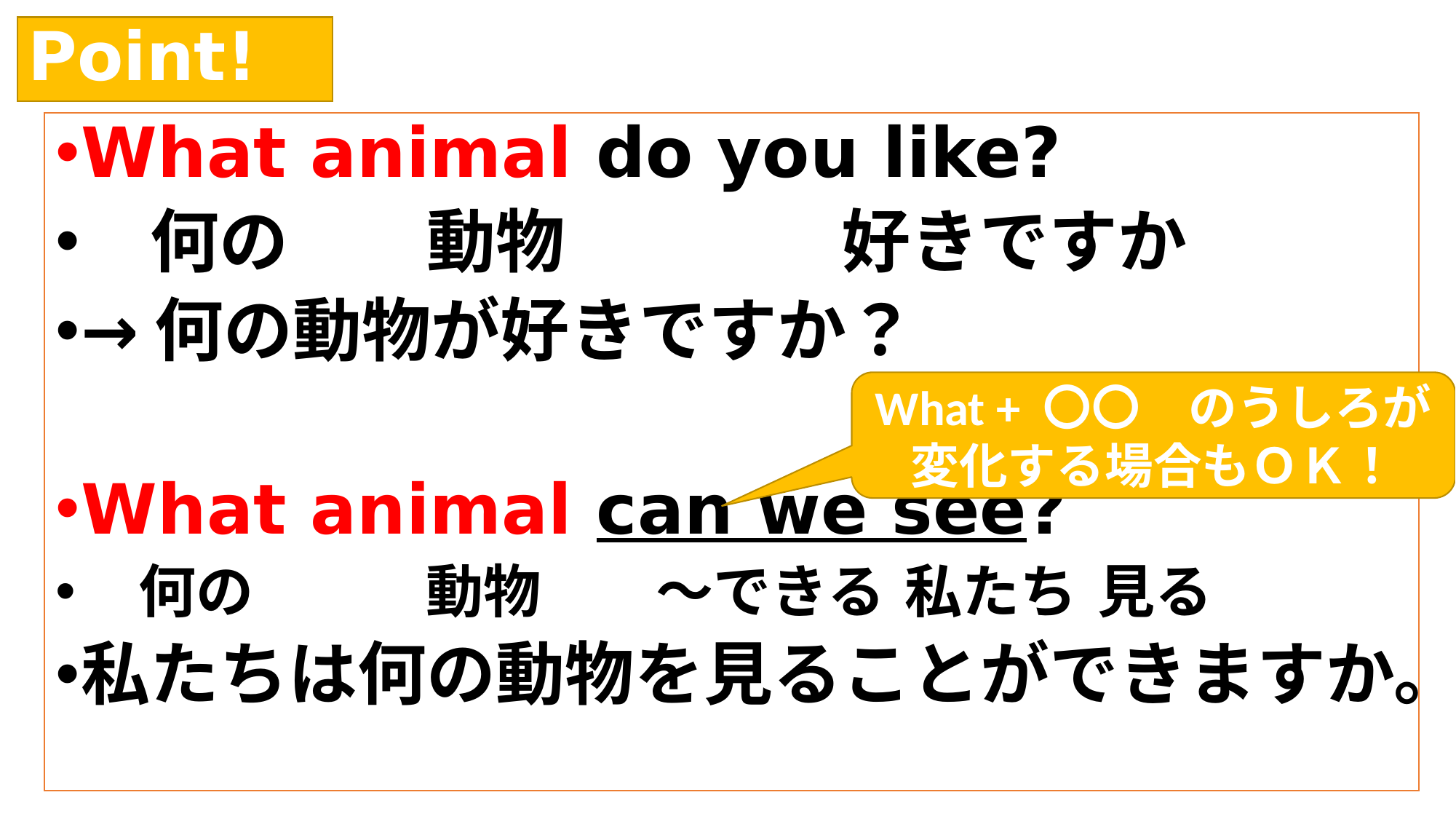

# Point!
What animal do you like?
　何の　　動物　　　　好きですか
→何の動物が好きですか？

What animal can we see?
　何の　　　動物　　～できる 私たち 見る
私たちは何の動物を見ることができますか。
What + 〇〇　のうしろが
変化する場合もＯＫ！